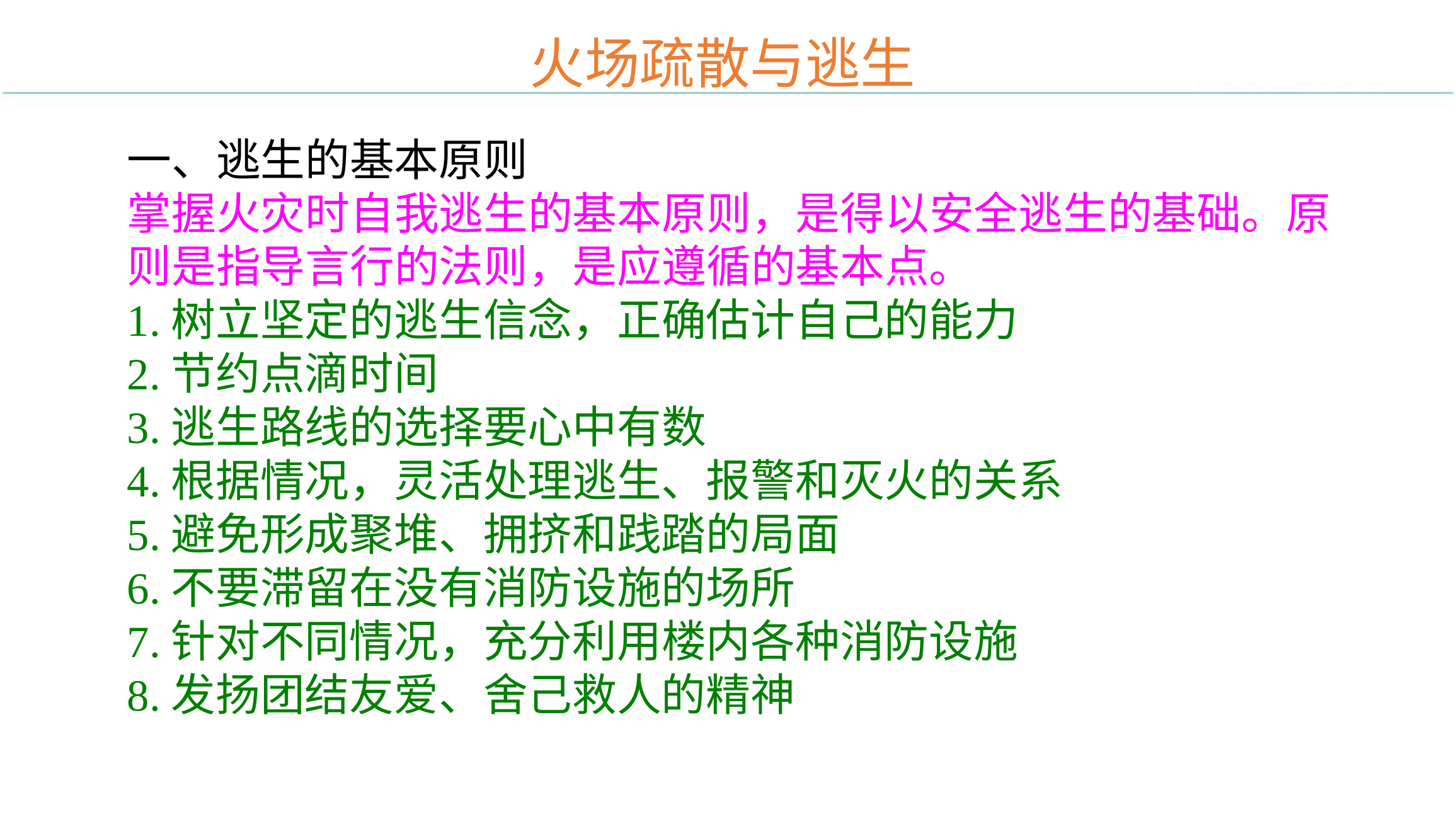

火场疏散与逃生
一、逃生的基本原则
掌握火灾时自我逃生的基本原则，是得以安全逃生的基础。原则是指导言行的法则，是应遵循的基本点。
1.树立坚定的逃生信念，正确估计自己的能力
2.节约点滴时间
3.逃生路线的选择要心中有数
4.根据情况，灵活处理逃生、报警和灭火的关系
5.避免形成聚堆、拥挤和践踏的局面
6.不要滞留在没有消防设施的场所
7.针对不同情况，充分利用楼内各种消防设施
8.发扬团结友爱、舍己救人的精神